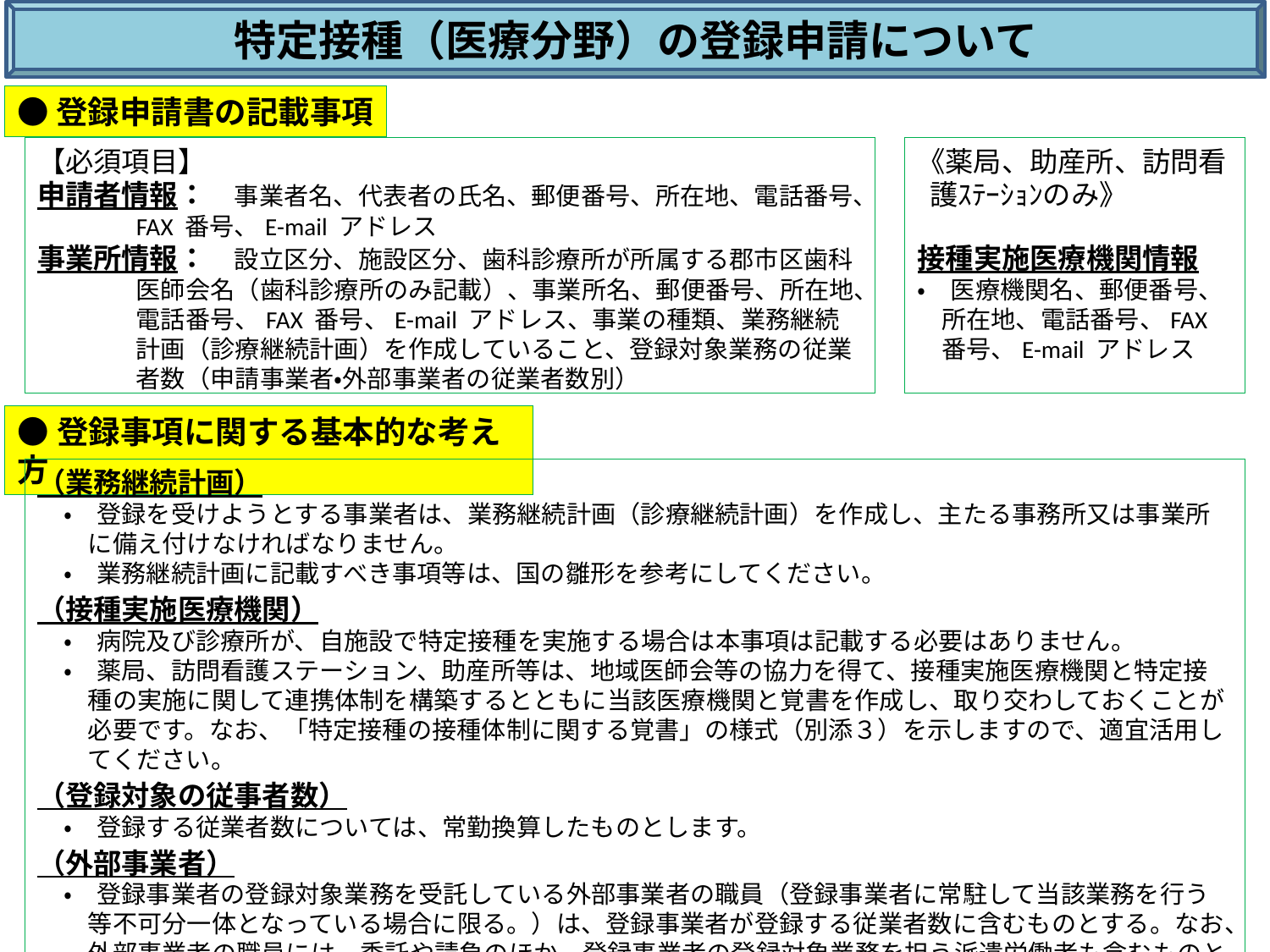

特定接種（医療分野）の登録申請について
●登録申請書の記載事項
【必須項目】
申請者情報：　事業者名、代表者の氏名、郵便番号、所在地、電話番号、FAX 番号、E-mail アドレス
事業所情報：　設立区分、施設区分、歯科診療所が所属する郡市区歯科医師会名（歯科診療所のみ記載）、事業所名、郵便番号、所在地、電話番号、FAX 番号、E-mail アドレス、事業の種類、業務継続計画（診療継続計画）を作成していること、登録対象業務の従業者数（申請事業者・外部事業者の従業者数別）
《薬局、助産所、訪問看護ｽﾃｰｼｮﾝのみ》

接種実施医療機関情報
・　医療機関名、郵便番号、所在地、電話番号、FAX 番号、E-mail アドレス

●登録事項に関する基本的な考え方
（業務継続計画）
・　登録を受けようとする事業者は、業務継続計画（診療継続計画）を作成し、主たる事務所又は事業所に備え付けなければなりません。
・　業務継続計画に記載すべき事項等は、国の雛形を参考にしてください。

（接種実施医療機関）
・　病院及び診療所が、自施設で特定接種を実施する場合は本事項は記載する必要はありません。
・　薬局、訪問看護ステーション、助産所等は、地域医師会等の協力を得て、接種実施医療機関と特定接種の実施に関して連携体制を構築するとともに当該医療機関と覚書を作成し、取り交わしておくことが必要です。なお、「特定接種の接種体制に関する覚書」の様式（別添３）を示しますので、適宜活用してください。

（登録対象の従事者数）
・　登録する従業者数については、常勤換算したものとします。

（外部事業者）
・　登録事業者の登録対象業務を受託している外部事業者の職員（登録事業者に常駐して当該業務を行う等不可分一体となっている場合に限る。）は、登録事業者が登録する従業者数に含むものとする。なお、外部事業者の職員には、委託や請負のほか、登録事業者の登録対象業務を担う派遣労働者も含むものとする。